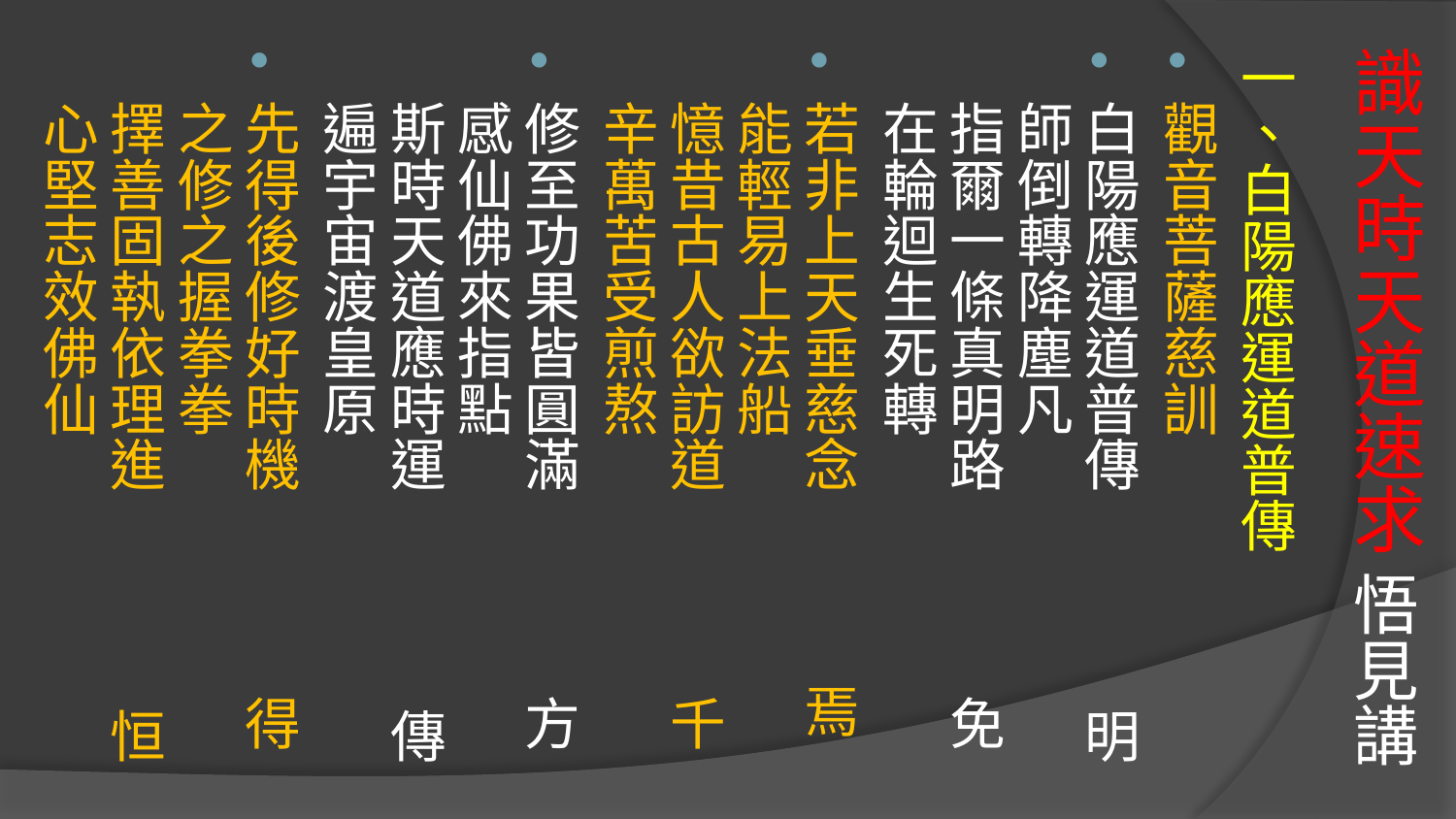

# 識天時天道速求 悟見講
一、白陽應運道普傳
觀音菩薩慈訓
白陽應運道普傳                 明師倒轉降塵凡
指爾一條真明路                免在輪迴生死轉
若非上天垂慈念               焉能輕易上法船
憶昔古人欲訪道                千辛萬苦受煎熬
修至功果皆圓滿                方感仙佛來指點
斯時天道應時運                 傳遍宇宙渡皇原
先得後修好時機                得之修之握拳拳
擇善固執依理進                 恒心堅志效佛仙